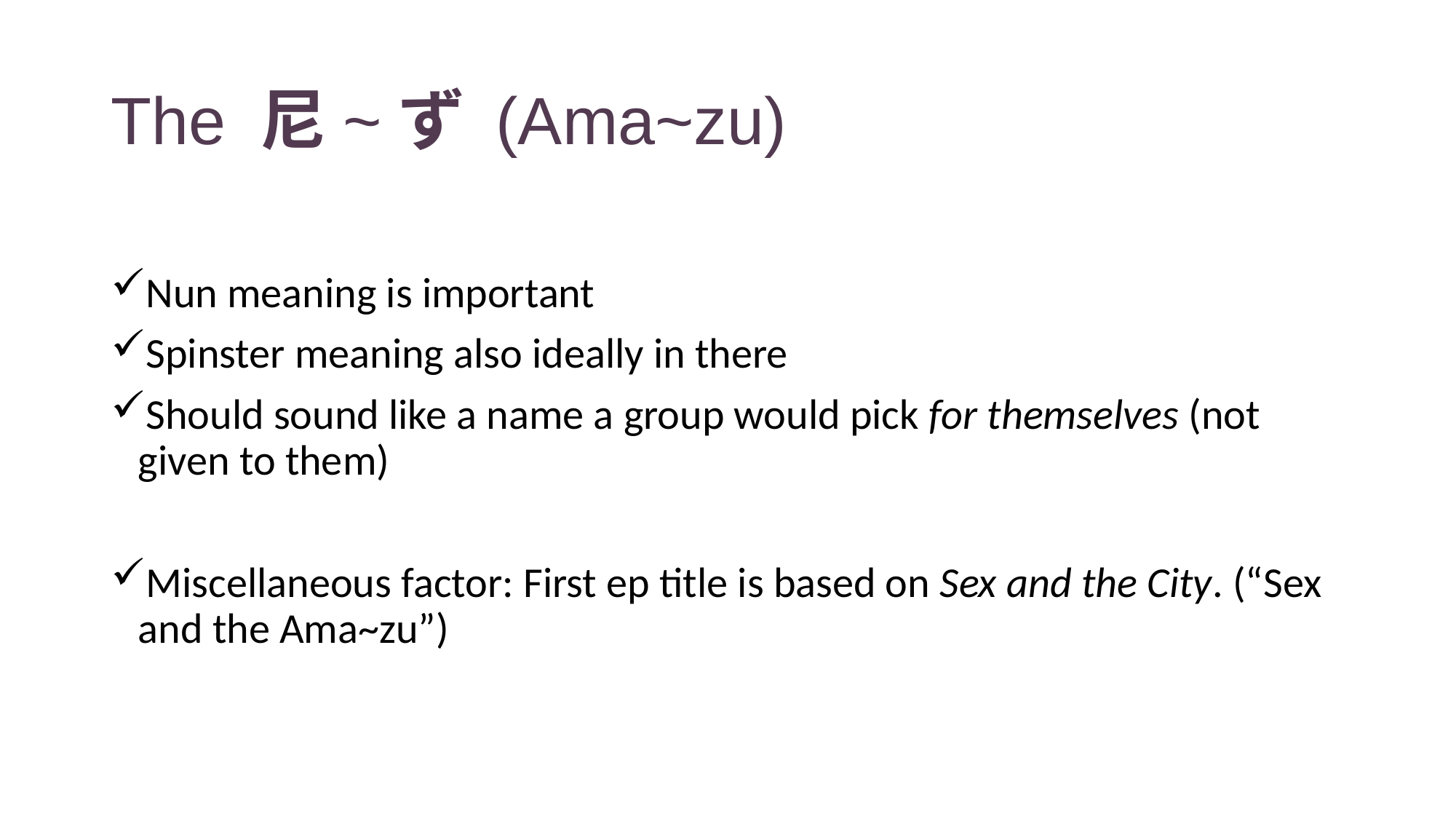

# The 尼~ず (Ama~zu)

Nun meaning is important
Spinster meaning also ideally in there
Should sound like a name a group would pick for themselves (not given to them)

Miscellaneous factor: First ep title is based on Sex and the City. (“Sex and the Ama~zu”)